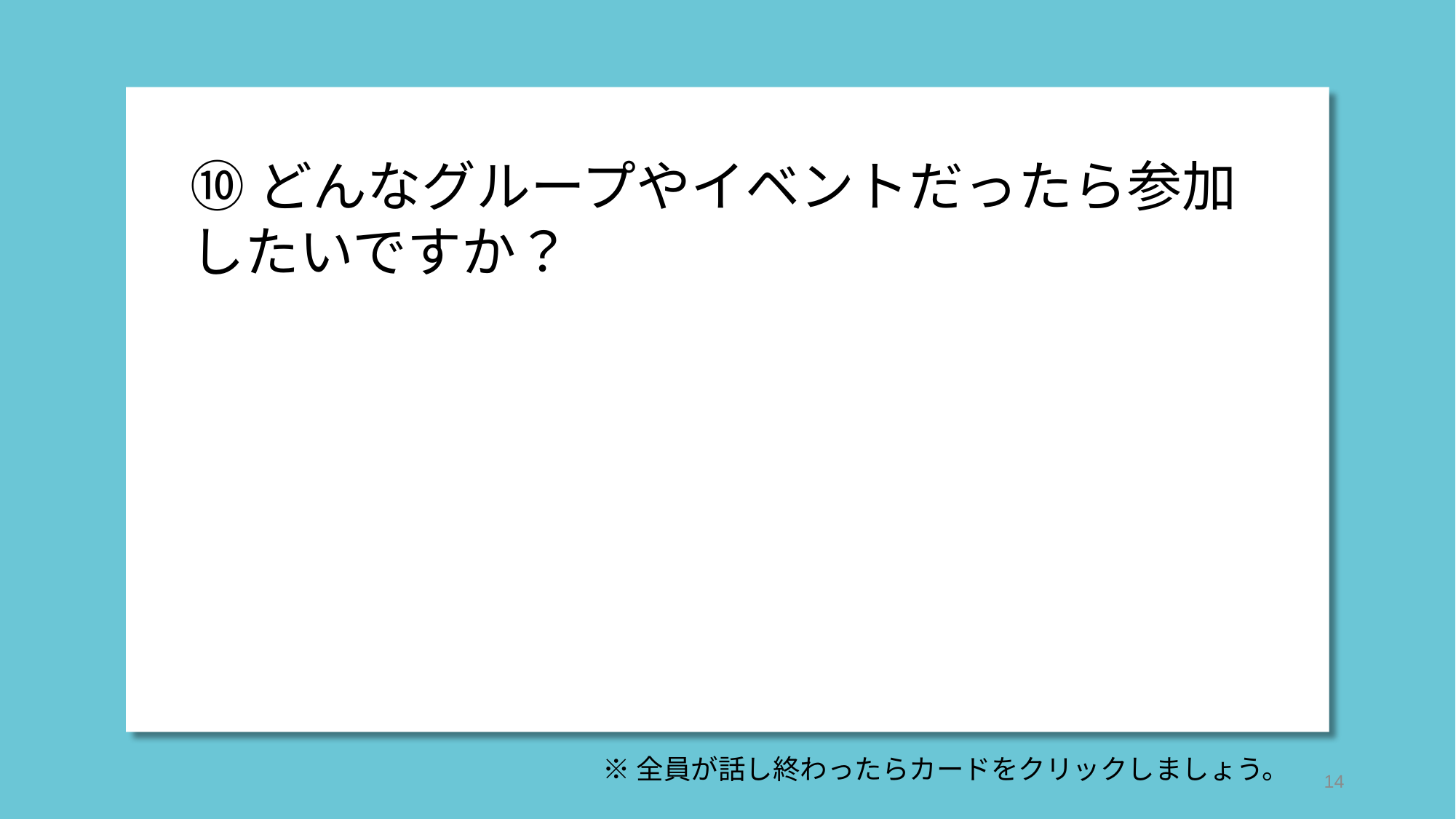

⑩どんなグループやイベントだったら参加したいですか？
※全員が話し終わったらカードをクリックしましょう。
14